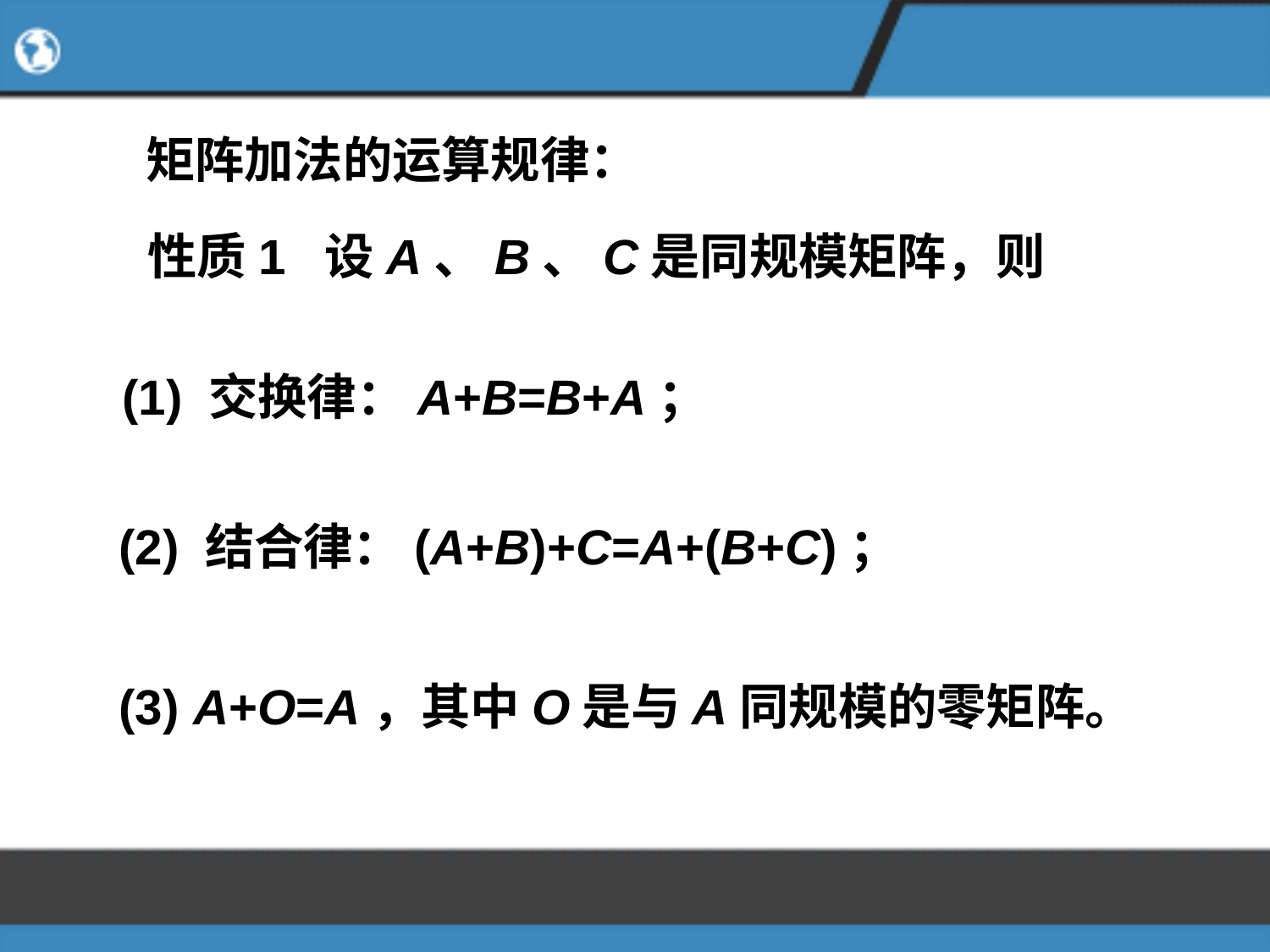

矩阵加法的运算规律：
性质1  设A、B、C是同规模矩阵，则
    (1) 交换律：A+B=B+A；
   (2) 结合律：(A+B)+C=A+(B+C)；
   (3) A+O=A，其中O是与A同规模的零矩阵。